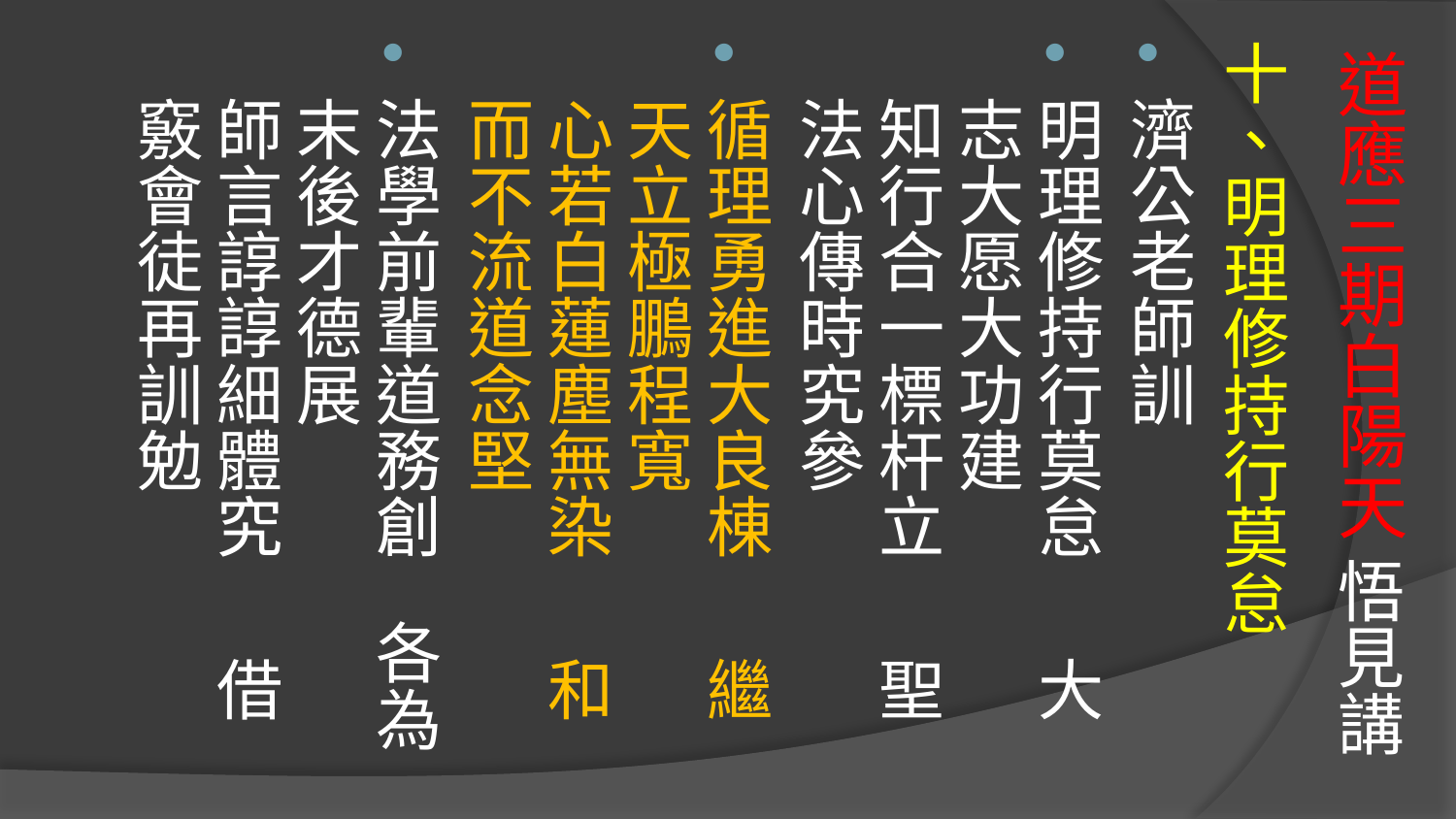

# 道應三期白陽天 悟見講
十、明理修持行莫怠
濟公老師訓
明理修持行莫怠　  大志大愿大功建
知行合一標杆立  　聖法心傳時究參
循理勇進大良棟　  繼天立極鵬程寬
心若白蓮塵無染　  和而不流道念堅
法學前輩道務創    各為末後才德展
師言諄諄細體究　  借竅會徒再訓勉